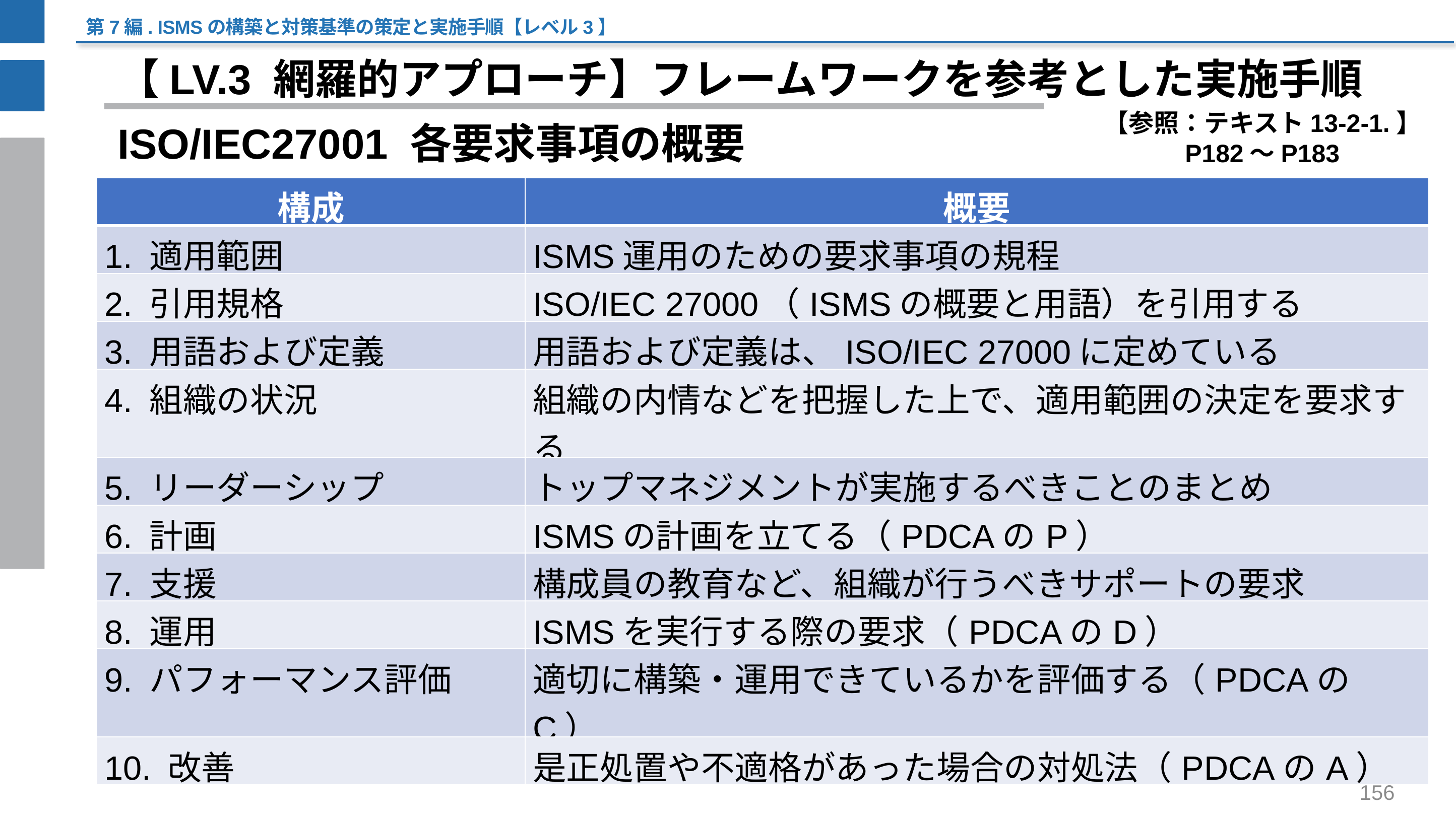

第7編. ISMSの構築と対策基準の策定と実施手順【レベル3】
【LV.3 網羅的アプローチ】フレームワークを参考とした実施手順
【参照：テキスト13-2-1.】
P182～P183
ISO/IEC27001 各要求事項の概要
| 構成 | 概要 |
| --- | --- |
| 1. 適用範囲 | ISMS運用のための要求事項の規程 |
| 2. 引用規格 | ISO/IEC 27000（ISMSの概要と用語）を引用する |
| 3. 用語および定義 | 用語および定義は、ISO/IEC 27000に定めている |
| 4. 組織の状況 | 組織の内情などを把握した上で、適用範囲の決定を要求する |
| 5. リーダーシップ | トップマネジメントが実施するべきことのまとめ |
| 6. 計画 | ISMSの計画を立てる（PDCAのP） |
| 7. 支援 | 構成員の教育など、組織が行うべきサポートの要求 |
| 8. 運用 | ISMSを実行する際の要求（PDCAのD） |
| 9. パフォーマンス評価 | 適切に構築・運用できているかを評価する（PDCAのC） |
| 10. 改善 | 是正処置や不適格があった場合の対処法（PDCAのA） |
156